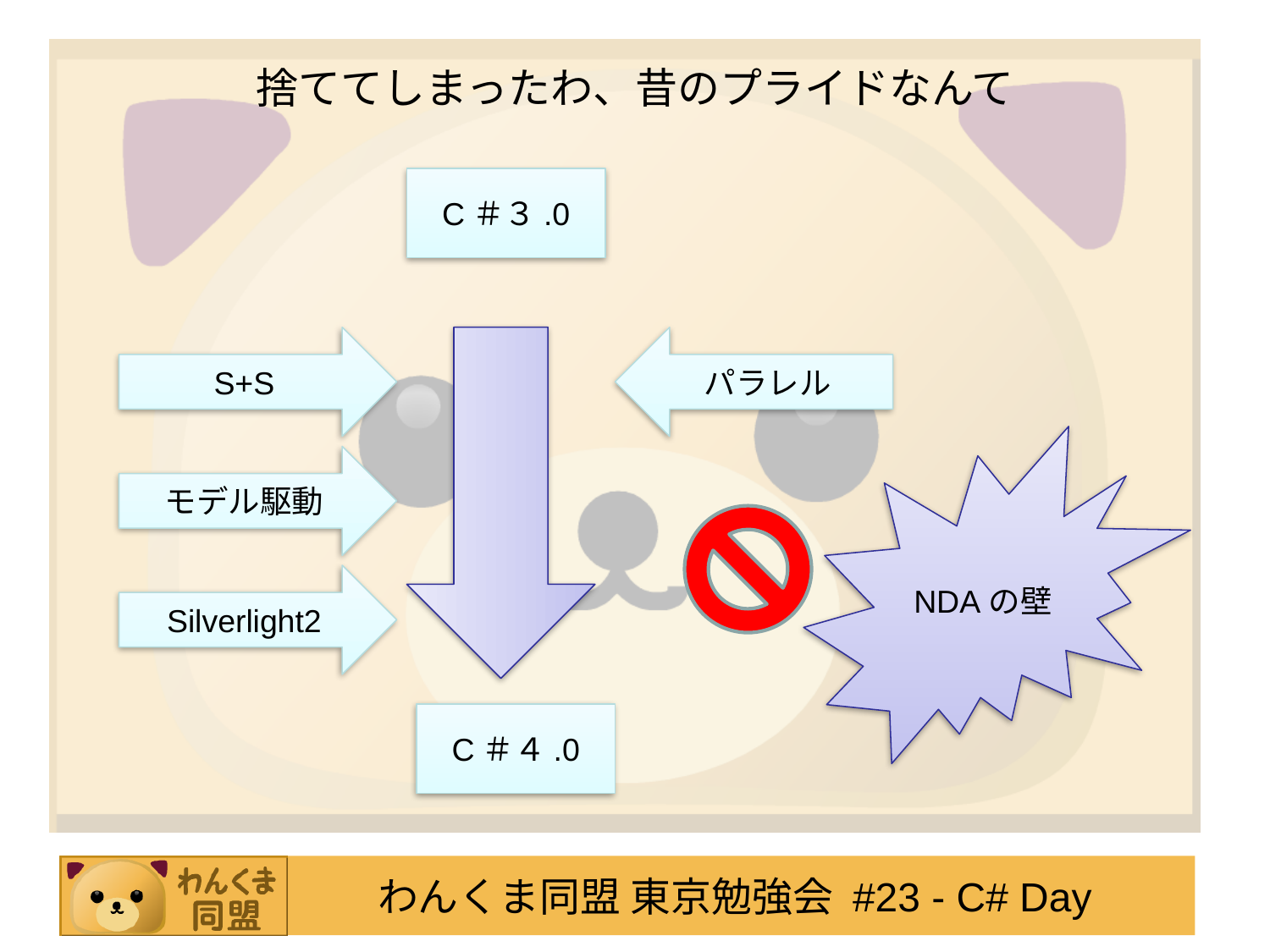

# 捨ててしまったわ、昔のプライドなんて
C＃３.0
S+S
パラレル

NDAの壁
モデル駆動

Silverlight2
C＃４.0